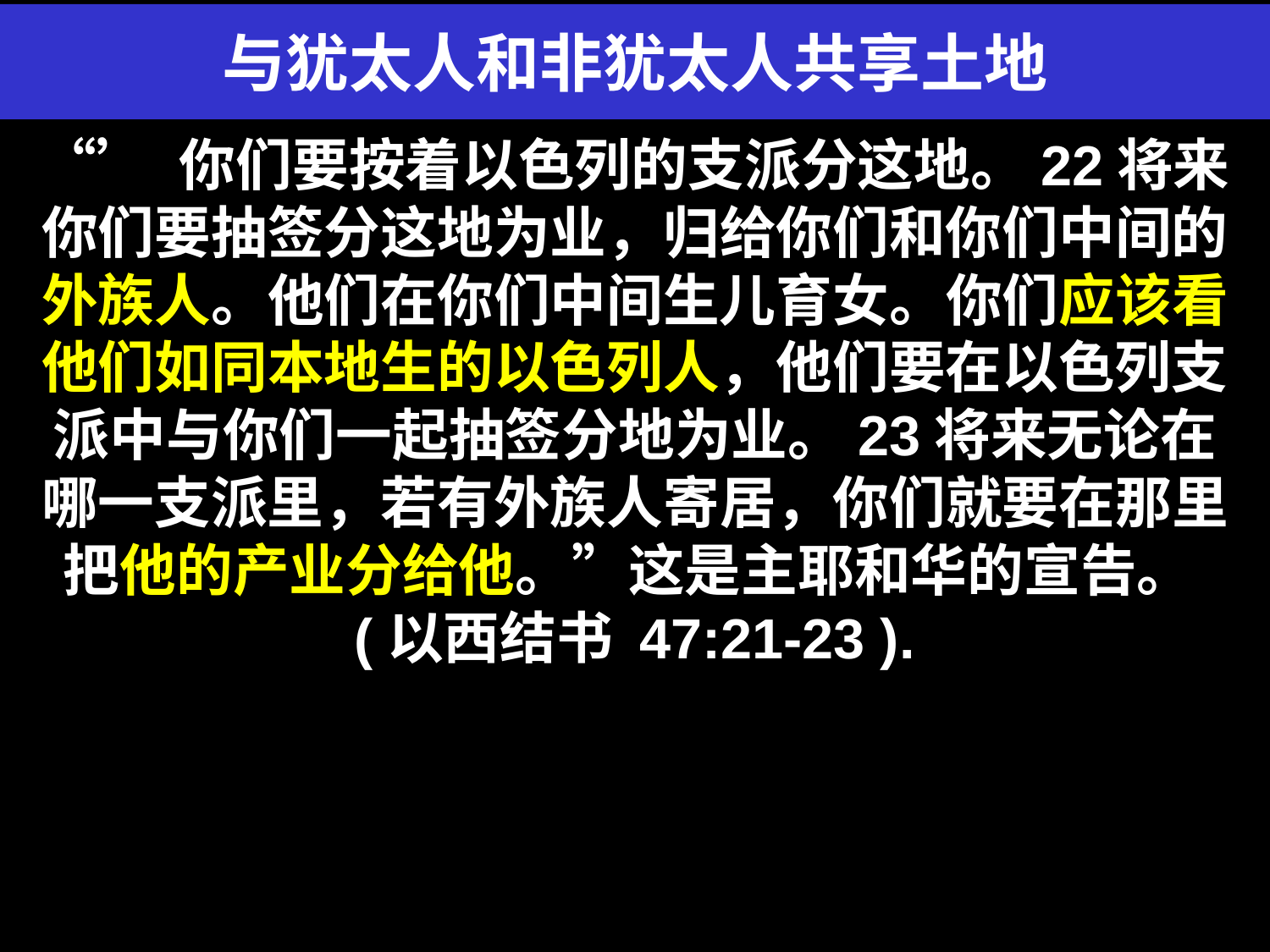

# 与犹太人和非犹太人共享土地

“’ 你们要按着以色列的支派分这地。22将来你们要抽签分这地为业，归给你们和你们中间的外族人。他们在你们中间生儿育女。你们应该看他们如同本地生的以色列人，他们要在以色列支派中与你们一起抽签分地为业。23将来无论在哪一支派里，若有外族人寄居，你们就要在那里把他的产业分给他。”这是主耶和华的宣告。
(以西结书 47:21-23 ).